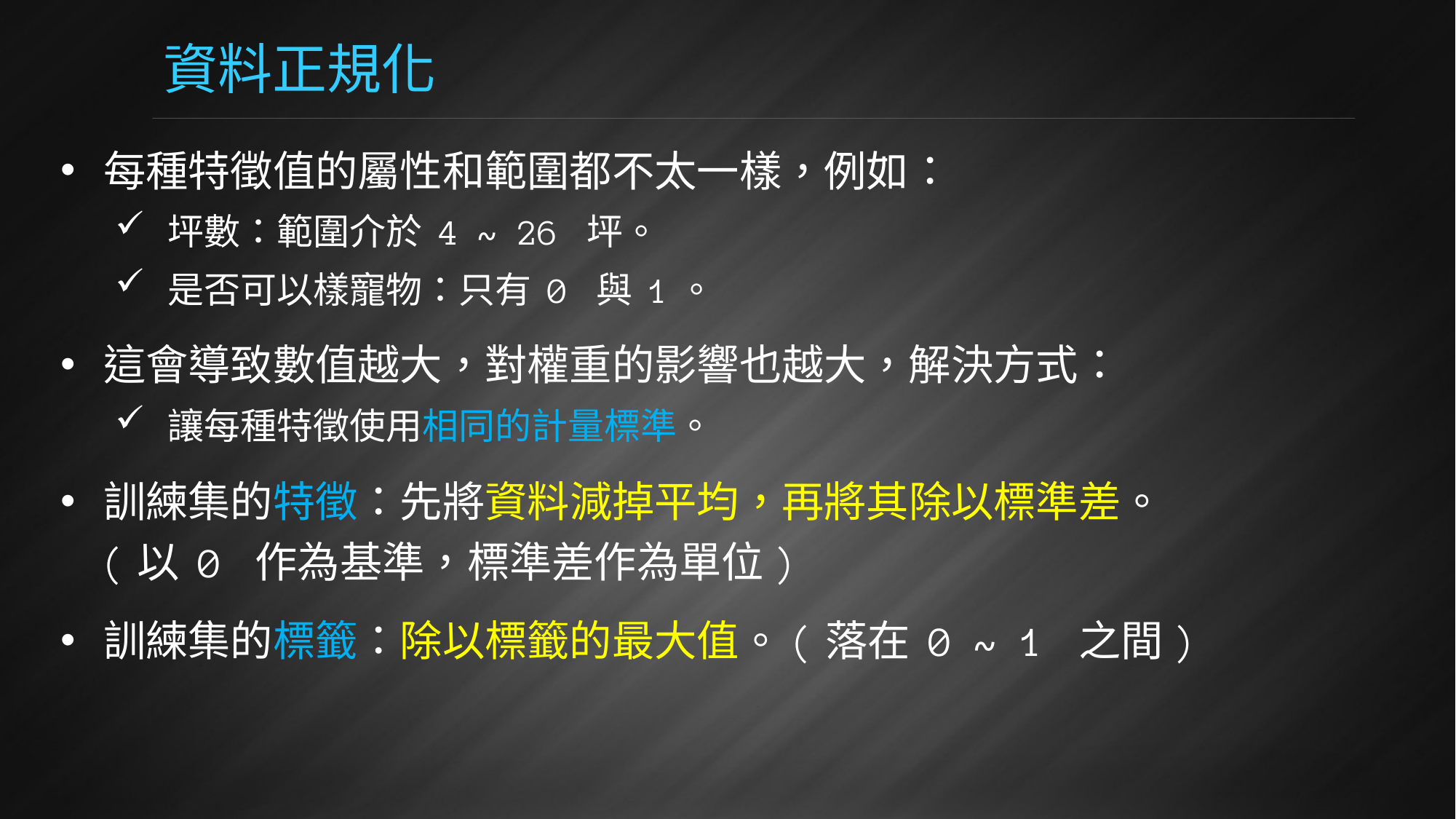

# 資料正規化
每種特徵值的屬性和範圍都不太一樣，例如：
坪數：範圍介於 4 ~ 26 坪。
是否可以樣寵物：只有 0 與 1。
這會導致數值越大，對權重的影響也越大，解決方式：
讓每種特徵使用相同的計量標準。
訓練集的特徵：先將資料減掉平均，再將其除以標準差。
(以 0 作為基準，標準差作為單位)
訓練集的標籤：除以標籤的最大值。(落在 0 ~ 1 之間)